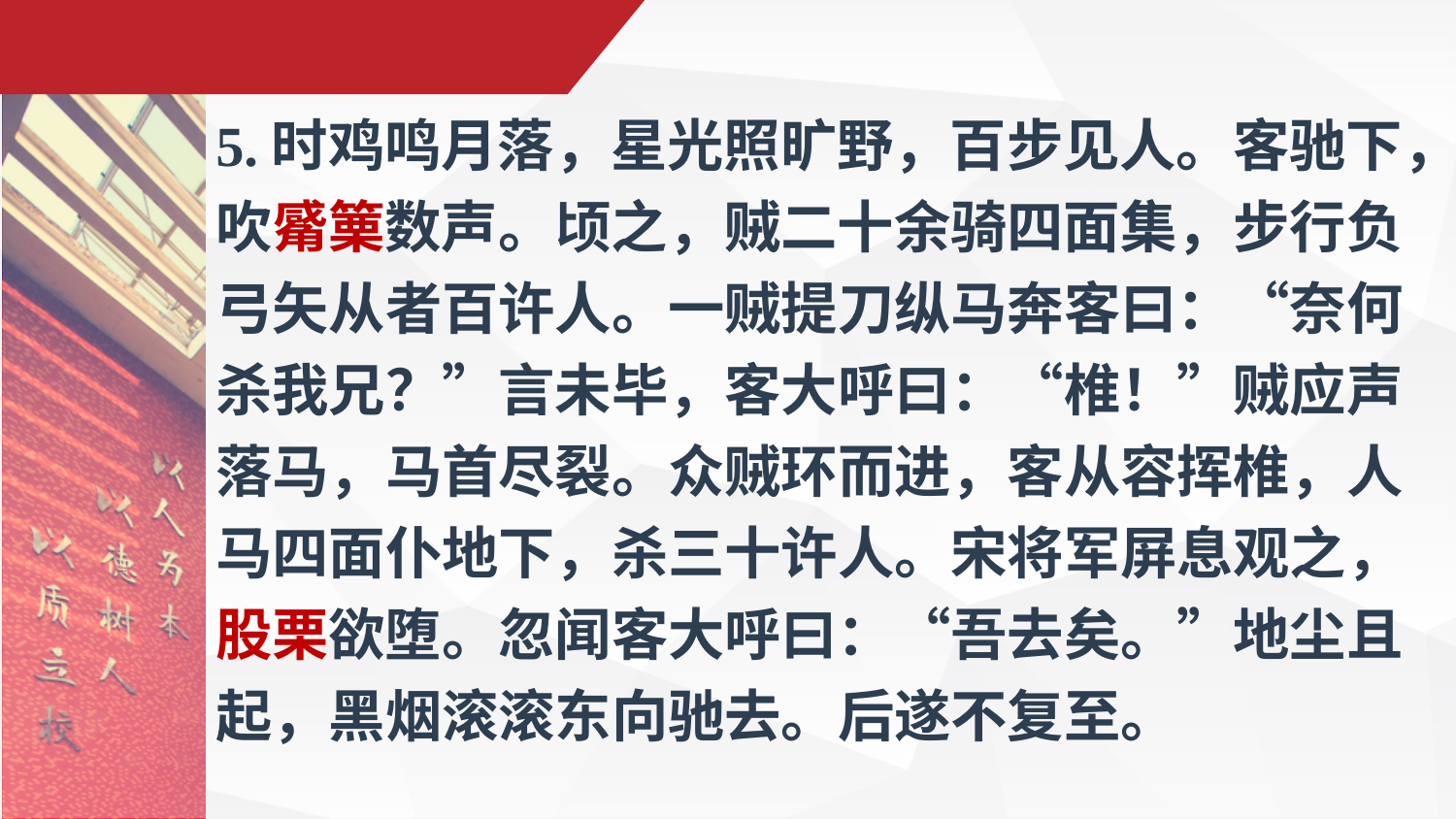

5.时鸡鸣月落，星光照旷野，百步见人。客驰下，吹觱篥数声。顷之，贼二十余骑四面集，步行负弓矢从者百许人。一贼提刀纵马奔客曰：“奈何杀我兄？”言未毕，客大呼曰：“椎！”贼应声落马，马首尽裂。众贼环而进，客从容挥椎，人马四面仆地下，杀三十许人。宋将军屏息观之，股栗欲堕。忽闻客大呼曰：“吾去矣。”地尘且起，黑烟滚滚东向驰去。后遂不复至。